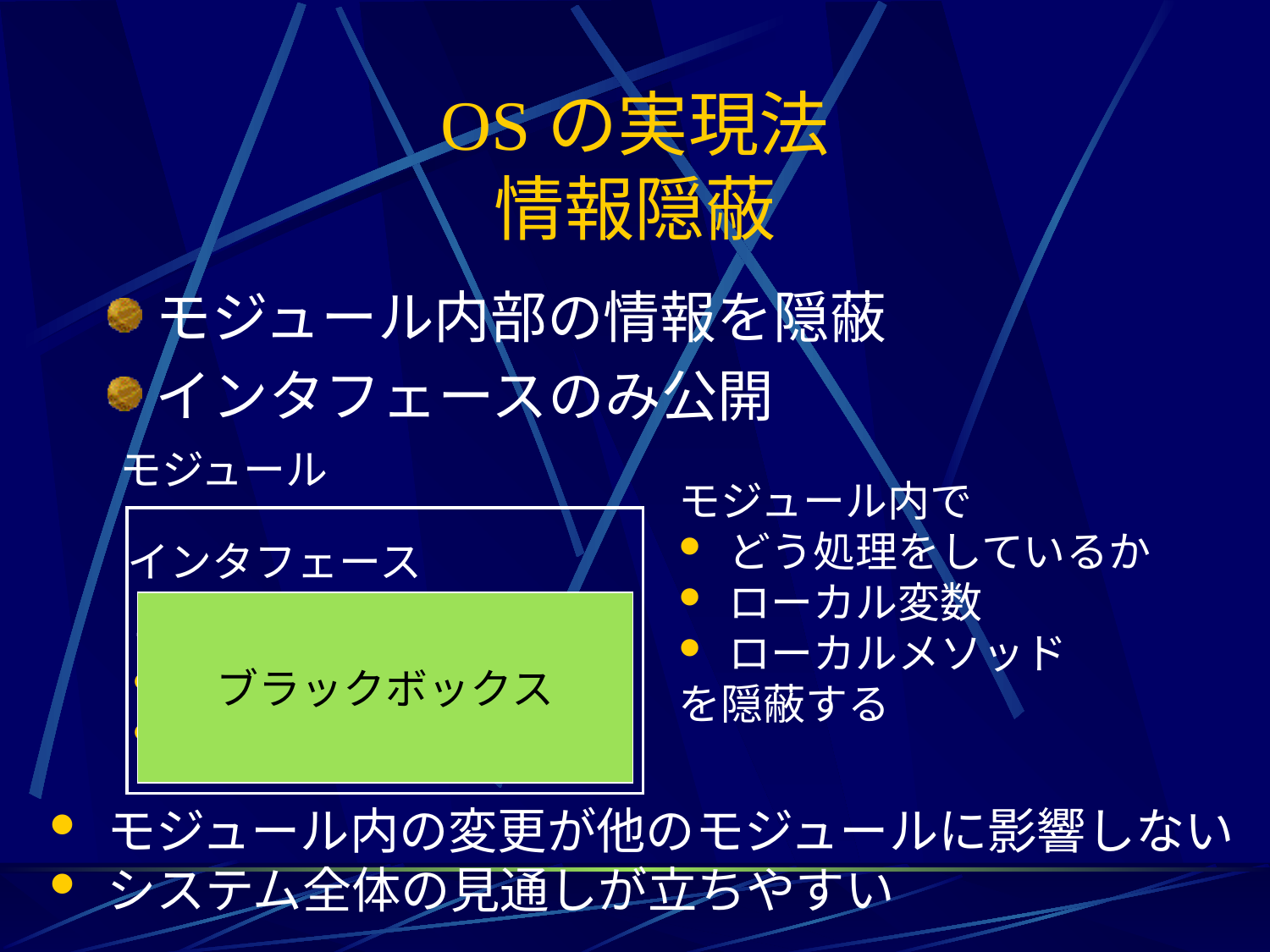

# OSの実現法 情報隠蔽
モジュール内部の情報を隠蔽
インタフェースのみ公開
モジュール
モジュール内で
 どう処理をしているか
 ローカル変数
 ローカルメソッド
を隠蔽する

インタフェース
ブラックボックス
モジュールのプログラム
 ローカル変数
 ローカルメソッド
 モジュール内の変更が他のモジュールに影響しない
 システム全体の見通しが立ちやすい